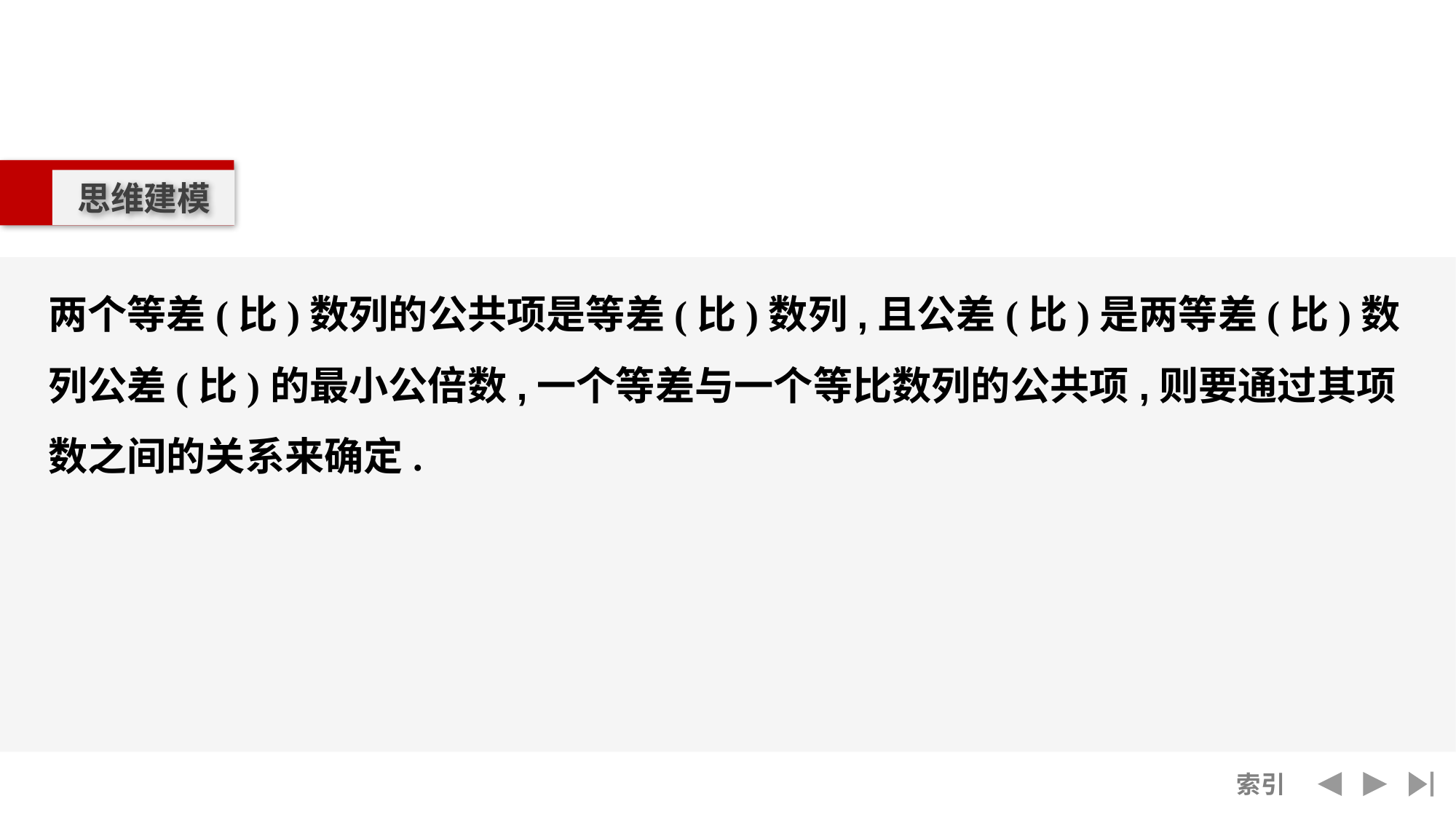

思维建模

两个等差(比)数列的公共项是等差(比)数列,且公差(比)是两等差(比)数列公差(比)的最小公倍数,一个等差与一个等比数列的公共项,则要通过其项数之间的关系来确定.